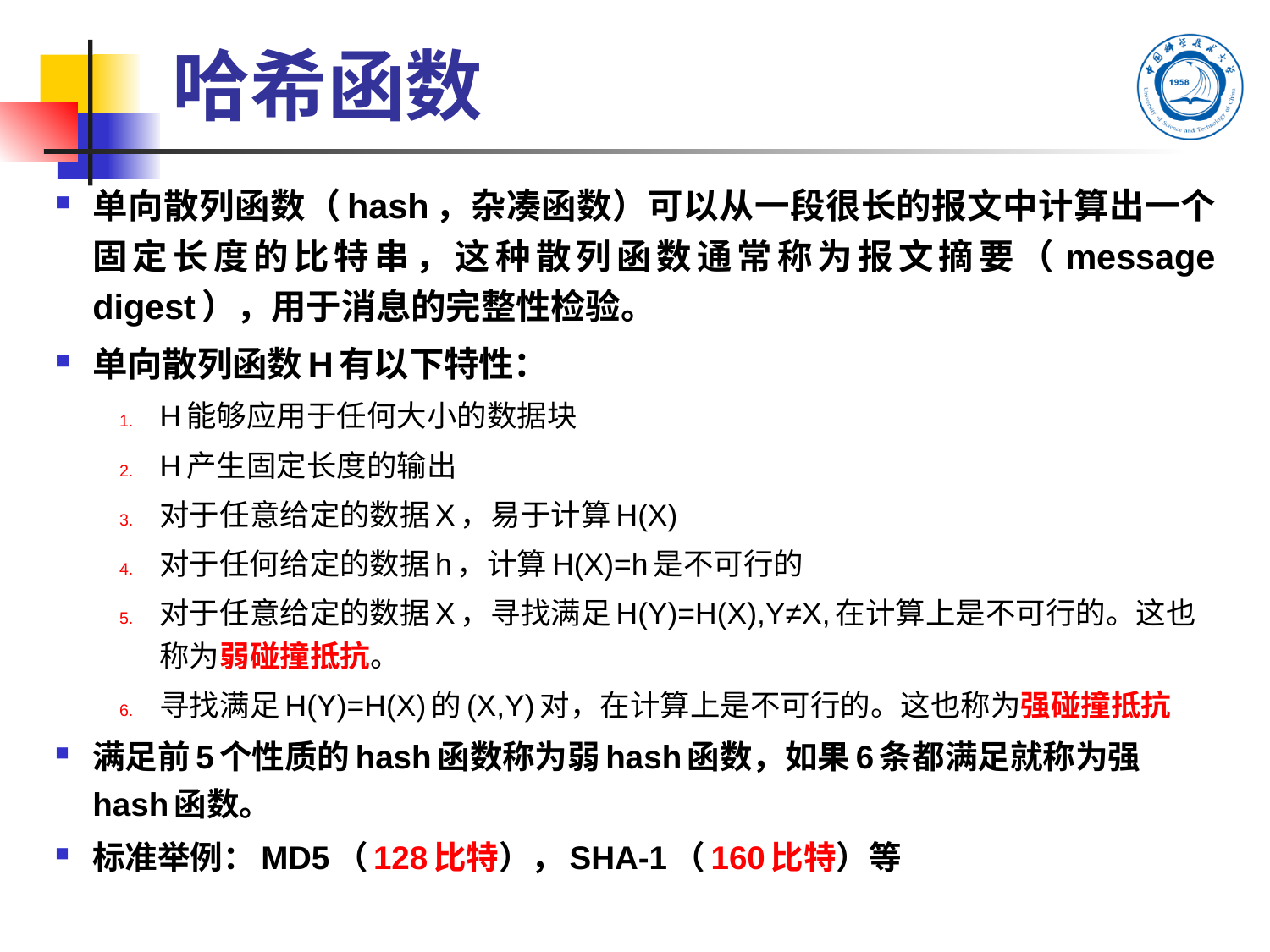

# 哈希函数
单向散列函数（hash，杂凑函数）可以从一段很长的报文中计算出一个固定长度的比特串，这种散列函数通常称为报文摘要（message digest），用于消息的完整性检验。
单向散列函数H有以下特性：
H能够应用于任何大小的数据块
H产生固定长度的输出
对于任意给定的数据X，易于计算H(X)
对于任何给定的数据h，计算H(X)=h是不可行的
对于任意给定的数据X，寻找满足H(Y)=H(X),Y≠X,在计算上是不可行的。这也称为弱碰撞抵抗。
寻找满足H(Y)=H(X)的(X,Y)对，在计算上是不可行的。这也称为强碰撞抵抗
满足前5个性质的hash函数称为弱hash函数，如果6条都满足就称为强hash函数。
标准举例：MD5（128比特），SHA-1（160比特）等